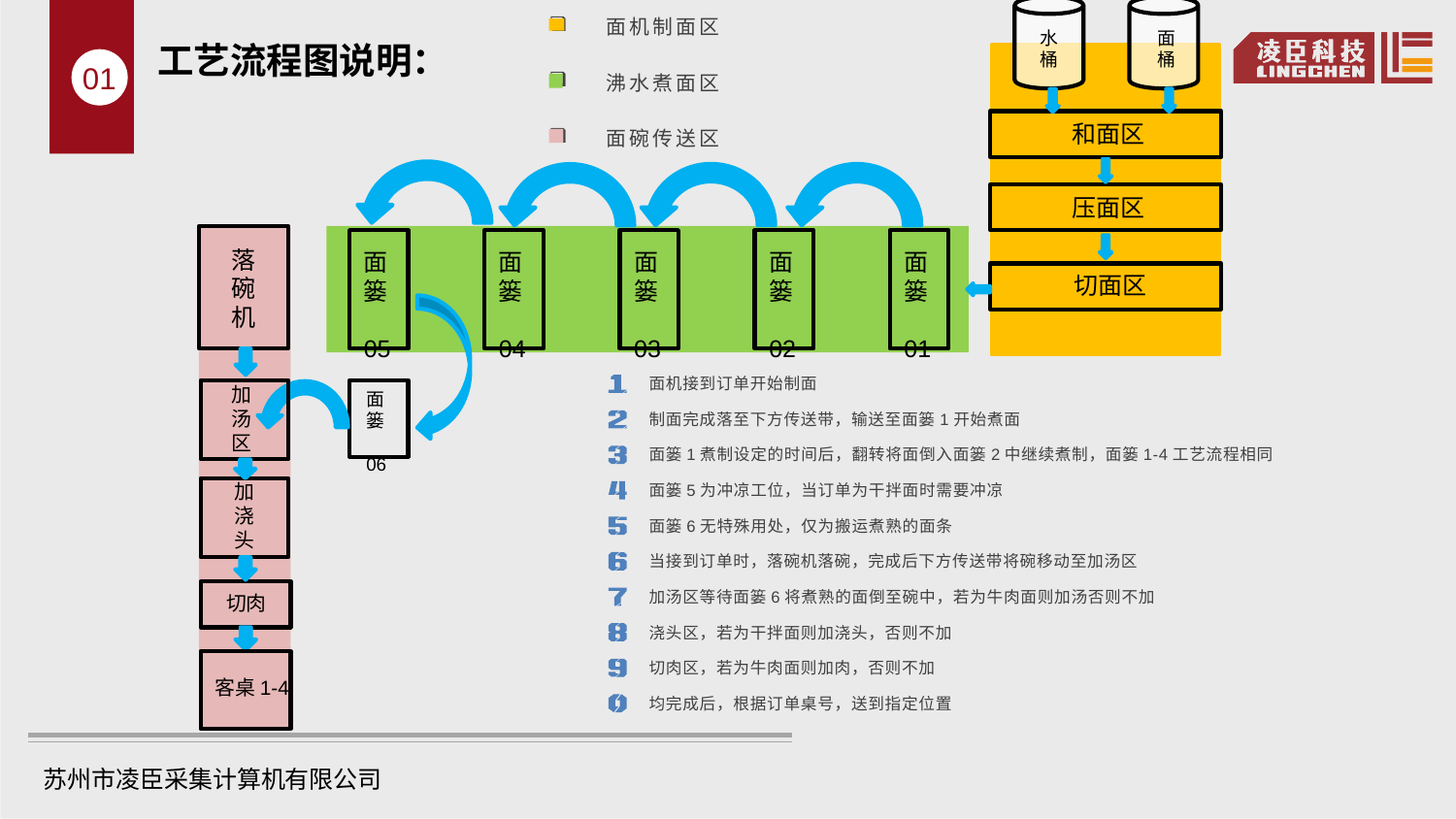

面机制面区
沸水煮面区
面碗传送区

水
桶
面桶
工艺流程图说明：

01

和面区

压面区

落碗机
面篓     05
面篓     04
面篓     03
面篓     02
面篓     01
切面区

面机接到订单开始制面
制面完成落至下方传送带，输送至面篓1开始煮面
面篓1煮制设定的时间后，翻转将面倒入面篓2中继续煮制，面篓1-4工艺流程相同
面篓5为冲凉工位，当订单为干拌面时需要冲凉
面篓6无特殊用处，仅为搬运煮熟的面条
当接到订单时，落碗机落碗，完成后下方传送带将碗移动至加汤区
加汤区等待面篓6将煮熟的面倒至碗中，若为牛肉面则加汤否则不加
浇头区，若为干拌面则加浇头，否则不加
切肉区，若为牛肉面则加肉，否则不加
均完成后，根据订单桌号，送到指定位置

加汤区

面篓     06

加浇头

切肉

客桌1-4